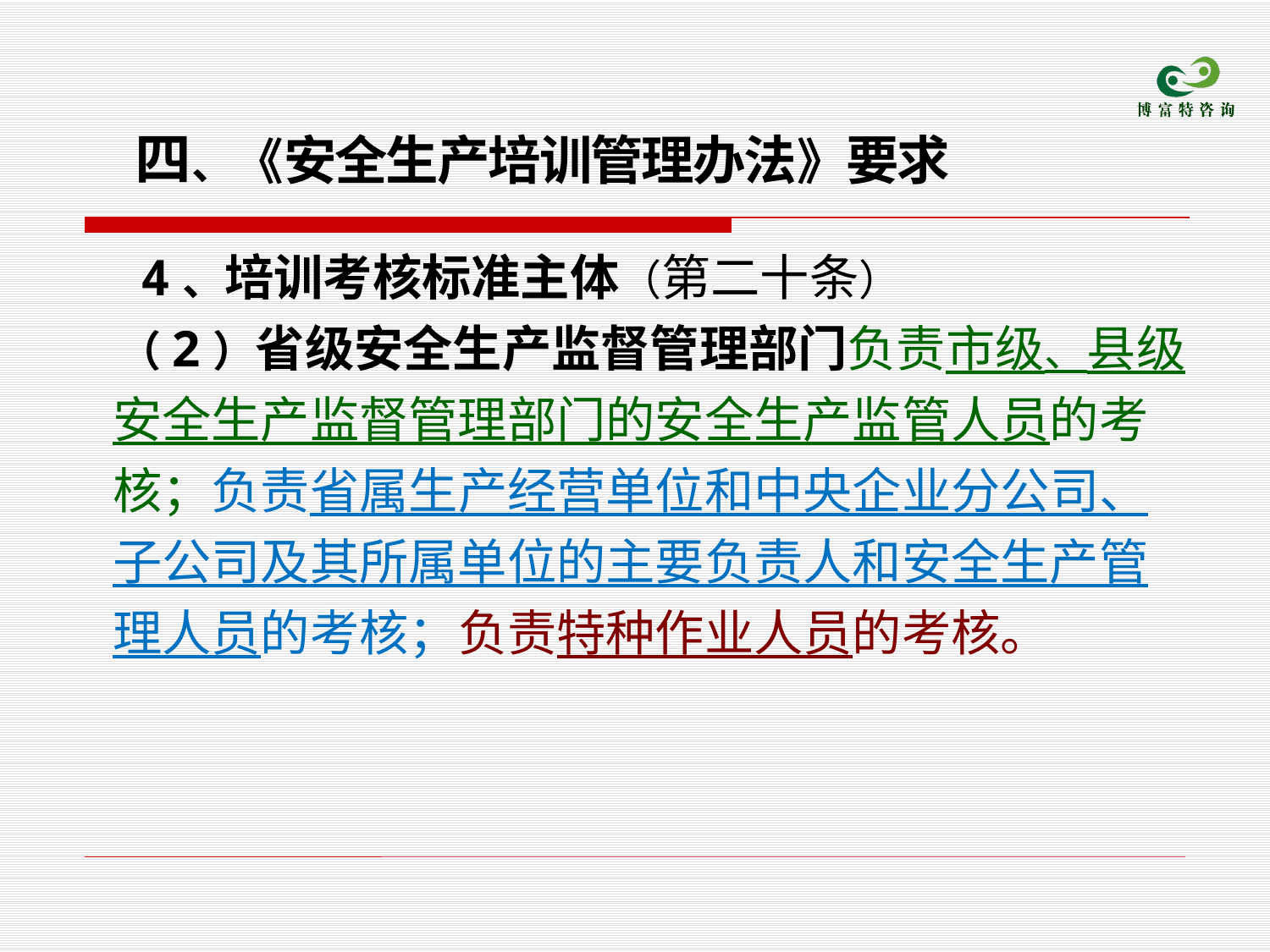

四、《安全生产培训管理办法》要求
　      4、培训考核标准主体（第二十条）
       （2）省级安全生产监督管理部门负责市级、县级安全生产监督管理部门的安全生产监管人员的考核；负责省属生产经营单位和中央企业分公司、子公司及其所属单位的主要负责人和安全生产管理人员的考核；负责特种作业人员的考核。